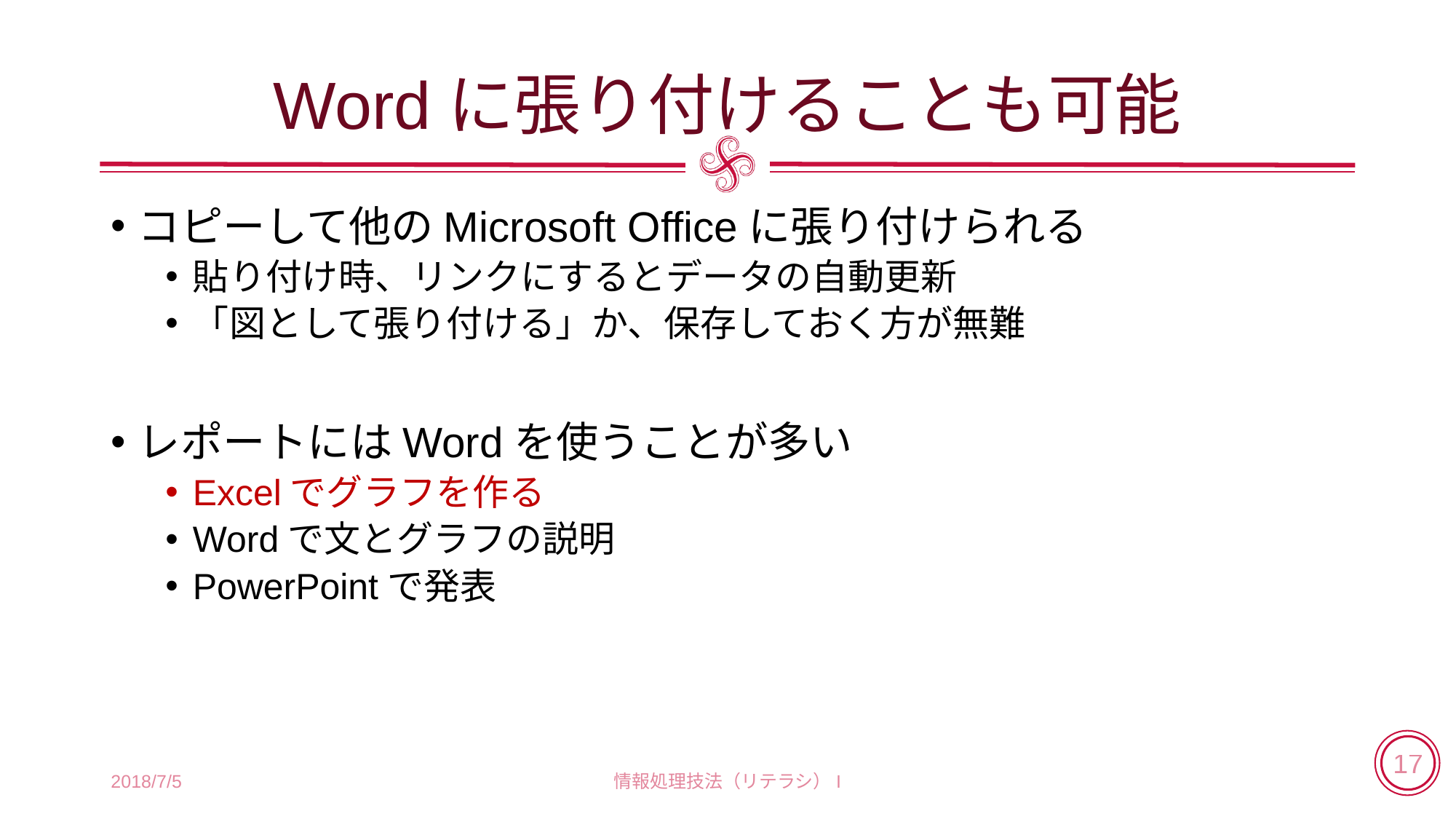

# Wordに張り付けることも可能
コピーして他のMicrosoft Officeに張り付けられる
貼り付け時、リンクにするとデータの自動更新
「図として張り付ける」か、保存しておく方が無難

レポートにはWordを使うことが多い
Excelでグラフを作る
Wordで文とグラフの説明
PowerPointで発表

2018/7/5
情報処理技法（リテラシ）I